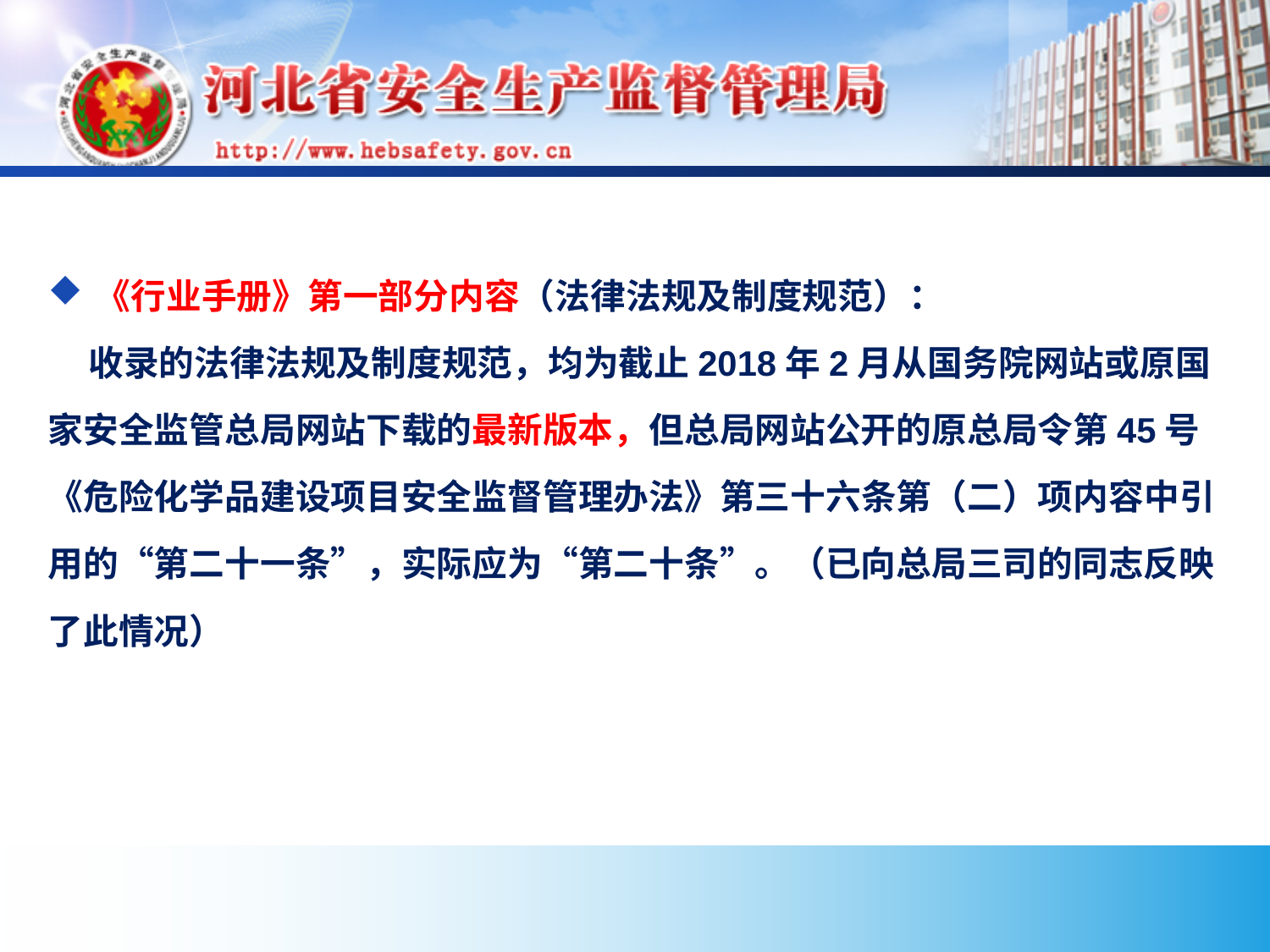

#
《行业手册》第一部分内容（法律法规及制度规范）：
    收录的法律法规及制度规范，均为截止2018年2月从国务院网站或原国家安全监管总局网站下载的最新版本，但总局网站公开的原总局令第45号《危险化学品建设项目安全监督管理办法》第三十六条第（二）项内容中引用的“第二十一条”，实际应为“第二十条”。（已向总局三司的同志反映了此情况）